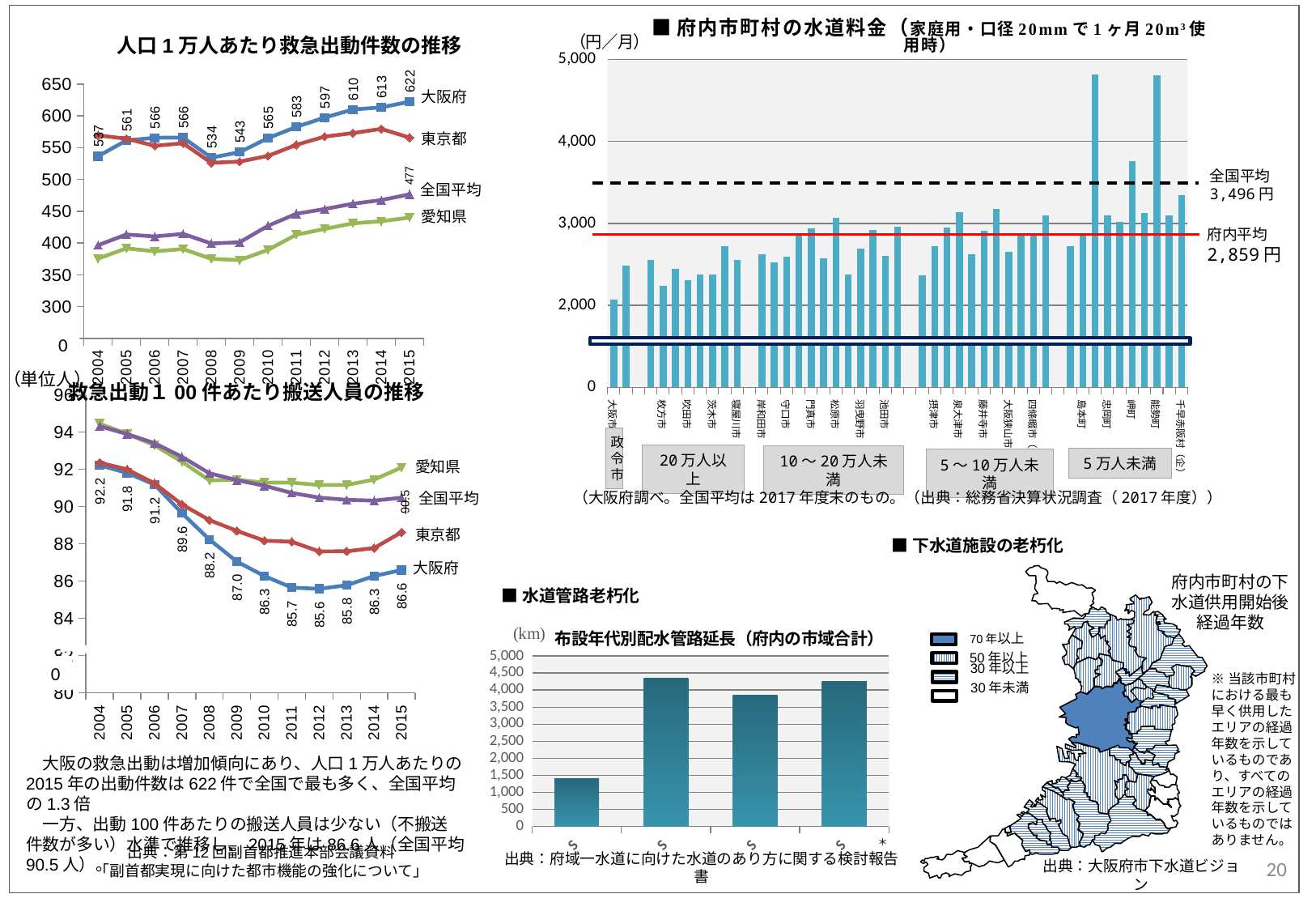

### Chart

| Category |  |
|---|---|
| 大阪市 | 2073.0 |
| 堺市 | 2484.0 |
|  | None |
| 東大阪市 | 2550.0 |
| 枚方市 | 2235.0 |
| 豊中市 | 2451.0 |
| 吹田市 | 2311.0 |
| 高槻市 | 2376.0 |
| 茨木市 | 2376.0 |
| 八尾市 | 2721.0 |
| 寝屋川市 | 2553.0 |
|  | None |
| 岸和田市 | 2624.0 |
| 和泉市 | 2527.0 |
| 守口市 | 2590.0 |
| 箕面市 | 2881.0 |
| 門真市 | 2941.0 |
| 大東市 | 2577.0 |
| 松原市 | 3067.0 |
| 富田林市 | 2378.0 |
| 羽曳野市 | 2694.0 |
| 河内長野市 | 2921.0 |
| 池田市 | 2602.0 |
| 泉佐野市 | 2959.0 |
|  | None |
| 貝塚市 | 2365.0 |
| 摂津市 | 2728.0 |
| 交野市 | 2946.0 |
| 泉大津市 | 3140.0 |
| 柏原市 | 2629.0 |
| 藤井寺市 | 2910.0 |
| 泉南市 | 3181.0 |
| 大阪狭山市 | 2656.0 |
| 高石市 | 2858.0 |
| 四條畷市（企） | 2870.0 |
| 阪南市 | 3095.0 |
|  | None |
| 熊取町 | 2720.0 |
| 島本町 | 2872.0 |
| 豊能町 | 4816.0 |
| 忠岡町 | 3099.0 |
| 河南町 | 3024.0 |
| 岬町 | 3760.0 |
| 太子町（企） | 3132.0 |
| 能勢町 | 4806.0 |
| 田尻町 | 3100.0 |
| 千早赤阪村（企） | 3348.0 |
全国平均
3,496円
府内平均
2,859円

政令市
20万人以上
10～20万人未満
5万人未満
5～10万人未満
（大阪府調べ。全国平均は2017年度末のもの。（出典：総務省決算状況調査（2017年度））
人口1万人あたり救急出動件数の推移

### Chart

| Category | 大阪府 | 東京都 | 愛知県 | 全国 |
|---|---|---|---|---|
| 2004 | 536.6 | 569.5 | 375.5 | 396.6 |
| 2005 | 561.4 | 564.1 | 391.7 | 413.4 |
| 2006 | 565.6 | 553.1 | 386.9 | 410.3 |
| 2007 | 565.9 | 557.0 | 390.6 | 414.4 |
| 2008 | 534.3 | 526.2 | 375.1 | 399.3 |
| 2009 | 543.0 | 528.1 | 373.1 | 401.2 |
| 2010 | 565.0 | 537.1 | 389.2 | 427.0 |
| 2011 | 582.7 | 554.4 | 413.2 | 446.1 |
| 2012 | 597.4 | 567.4 | 422.2 | 453.5 |
| 2013 | 610.1 | 573.0 | 430.9 | 461.8 |
| 2014 | 613.4 | 579.6 | 434.3 | 467.6 |
| 2015 | 622.3 | 565.9 | 440.0 | 476.6 |
大阪府
東京都
全国平均
愛知県

　0
（単位人）
救急出動１00件あたり搬送人員の推移

### Chart

| Category | 大阪府 | 東京都 | 愛知県 | 全国 |
|---|---|---|---|---|
| 2004 | 92.22625479999999 | 92.3632343 | 94.456606 | 94.320285 |
| 2005 | 91.8096367 | 91.999571 | 93.9093355 | 93.8998881 |
| 2006 | 91.1880472 | 91.2491009 | 93.29435360000001 | 93.4108111 |
| 2007 | 89.6457191 | 90.116005 | 92.4128756 | 92.6755063 |
| 2008 | 88.23439379999999 | 89.2777971 | 91.4078032 | 91.7902632 |
| 2009 | 87.04810830000001 | 88.6990465 | 91.4433801 | 91.4249196 |
| 2010 | 86.2733848 | 88.1710915 | 91.2851002 | 91.12364152964979 |
| 2011 | 85.6502868 | 88.1163225 | 91.2895809 | 90.73537205735104 |
| 2012 | 85.5828754 | 87.59543950000001 | 91.1630672 | 90.48414849999999 |
| 2013 | 85.7744567 | 87.6044332 | 91.16796980000001 | 90.3669885 |
| 2014 | 86.2703305 | 87.774043 | 91.45259569999999 | 90.32562 |
| 2015 | 86.593234 | 88.6238364 | 92.104392 | 90.4795605 |
愛知県
全国平均
東京都
大阪府

0
■下水道施設の老朽化
府内市町村の下水道供用開始後経過年数

70年以上

50年以上

30年以上

30年未満

■水道管路老朽化

### Chart: 布設年代別配水管路延長（府内の市域合計）

| Category | 年代別配水管路延長（大阪府合計） |
|---|---|
| S40年度以前 | 1398.4166050720644 |
| S41～50年度 | 4349.275923062281 |
| S51～60年度 | 3860.966940802235 |
| S61～H7年度 | 4258.981103436098 |
※当該市町村における最も早く供用したエリアの経過年数を示しているものであり、すべてのエリアの経過年数を示しているものではありません。
　大阪の救急出動は増加傾向にあり、人口1万人あたりの2015年の出動件数は622件で全国で最も多く、全国平均の1.3倍
　一方、出動100件あたりの搬送人員は少ない（不搬送件数が多い）水準で推移し、2015年は86.6人（全国平均90.5人）。
出典：第12回副首都推進本部会議資料
「副首都実現に向けた都市機能の強化について」
20
出典：府域一水道に向けた水道のあり方に関する検討報告書
出典：大阪府市下水道ビジョン